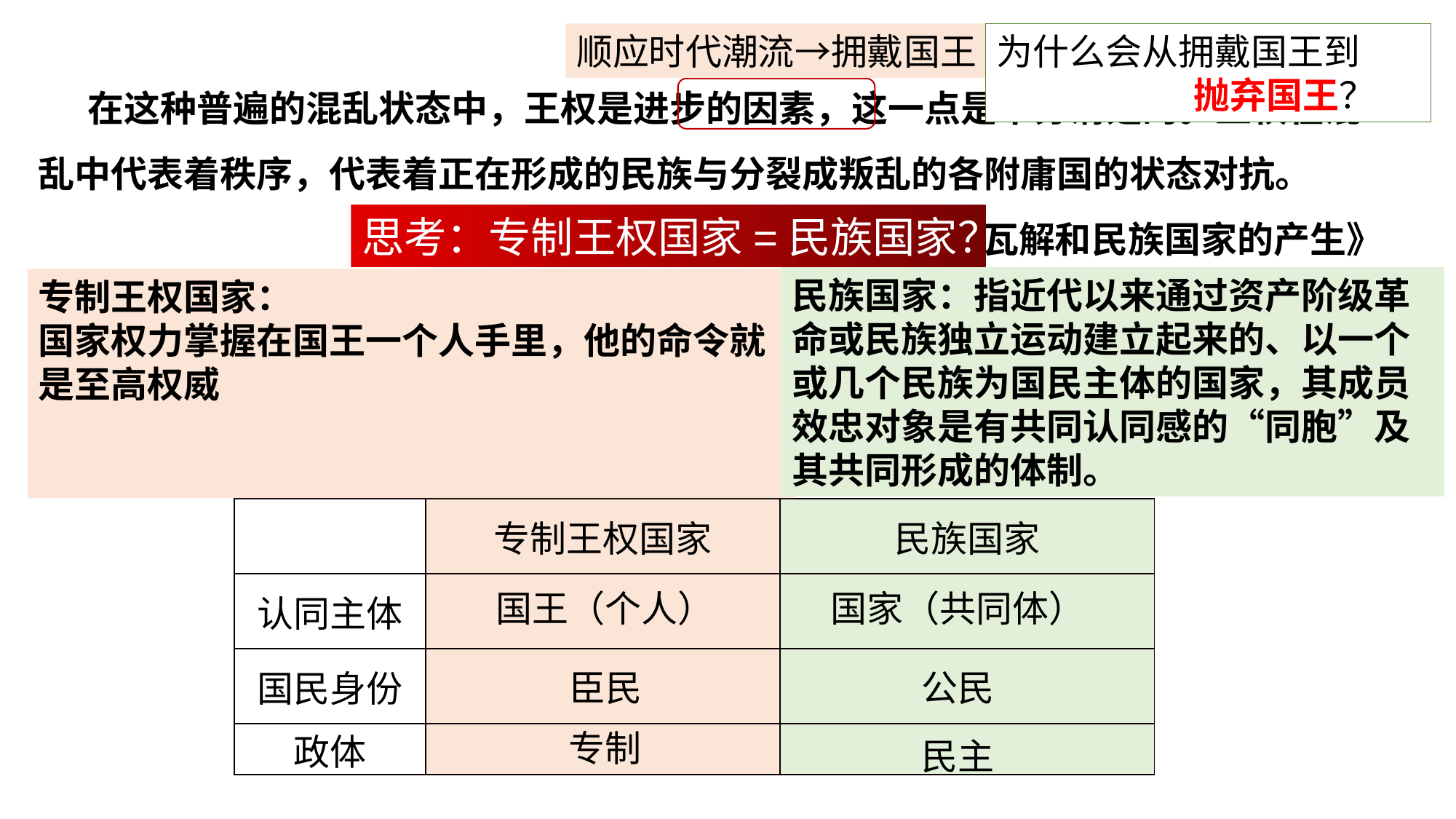

顺应时代潮流→拥戴国王
为什么会从拥戴国王到
                       抛弃国王？
     在这种普遍的混乱状态中，王权是进步的因素，这一点是十分清楚的。王权在混乱中代表着秩序，代表着正在形成的民族与分裂成叛乱的各附庸国的状态对抗。
——恩格斯《论封建制度的瓦解和民族国家的产生》

思考：专制王权国家=民族国家？
民族国家：指近代以来通过资产阶级革命或民族独立运动建立起来的、以一个或几个民族为国民主体的国家，其成员效忠对象是有共同认同感的“同胞”及其共同形成的体制。
专制王权国家：
国家权力掌握在国王一个人手里，他的命令就是至高权威

|  | 专制王权国家 | 民族国家 |
| --- | --- | --- |
| 认同主体 |  |  |
| 国民身份 |  |  |
| 政体 |  |  |
国王（个人）
国家（共同体）
臣民
公民
专制
民主